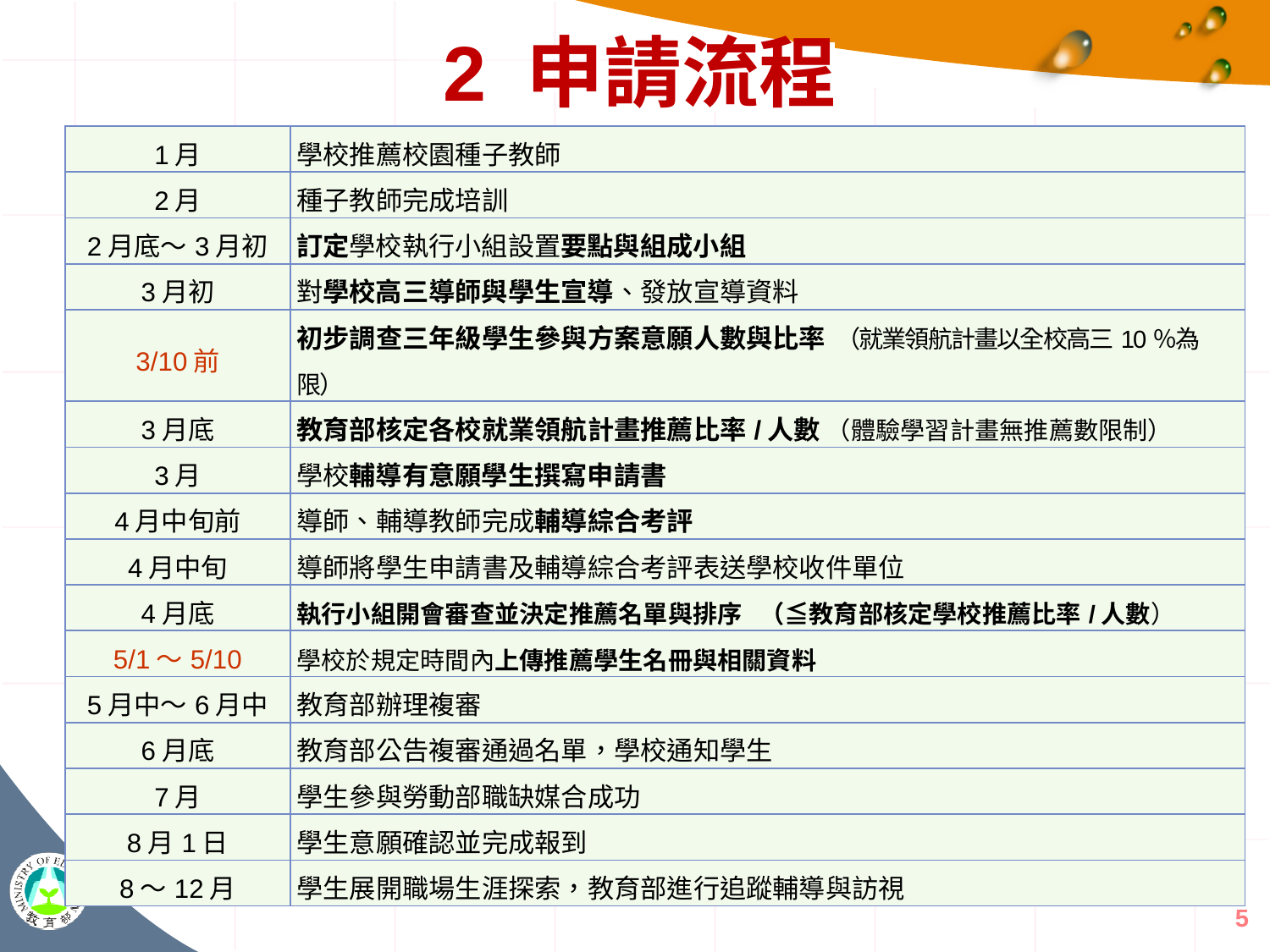

# 2 申請流程
| 1月 | 學校推薦校園種子教師 |
| --- | --- |
| 2月 | 種子教師完成培訓 |
| 2月底～3月初 | 訂定學校執行小組設置要點與組成小組 |
| 3月初 | 對學校高三導師與學生宣導、發放宣導資料 |
| 3/10前 | 初步調查三年級學生參與方案意願人數與比率 （就業領航計畫以全校高三10％為限） |
| 3月底 | 教育部核定各校就業領航計畫推薦比率/人數 （體驗學習計畫無推薦數限制） |
| 3月 | 學校輔導有意願學生撰寫申請書 |
| 4月中旬前 | 導師、輔導教師完成輔導綜合考評 |
| 4月中旬 | 導師將學生申請書及輔導綜合考評表送學校收件單位 |
| 4月底 | 執行小組開會審查並決定推薦名單與排序 （≦教育部核定學校推薦比率/人數） |
| 5/1～5/10 | 學校於規定時間內上傳推薦學生名冊與相關資料 |
| 5月中～6月中 | 教育部辦理複審 |
| 6月底 | 教育部公告複審通過名單，學校通知學生 |
| 7月 | 學生參與勞動部職缺媒合成功 |
| 8月1日 | 學生意願確認並完成報到 |
| 8～12月 | 學生展開職場生涯探索，教育部進行追蹤輔導與訪視 |

5